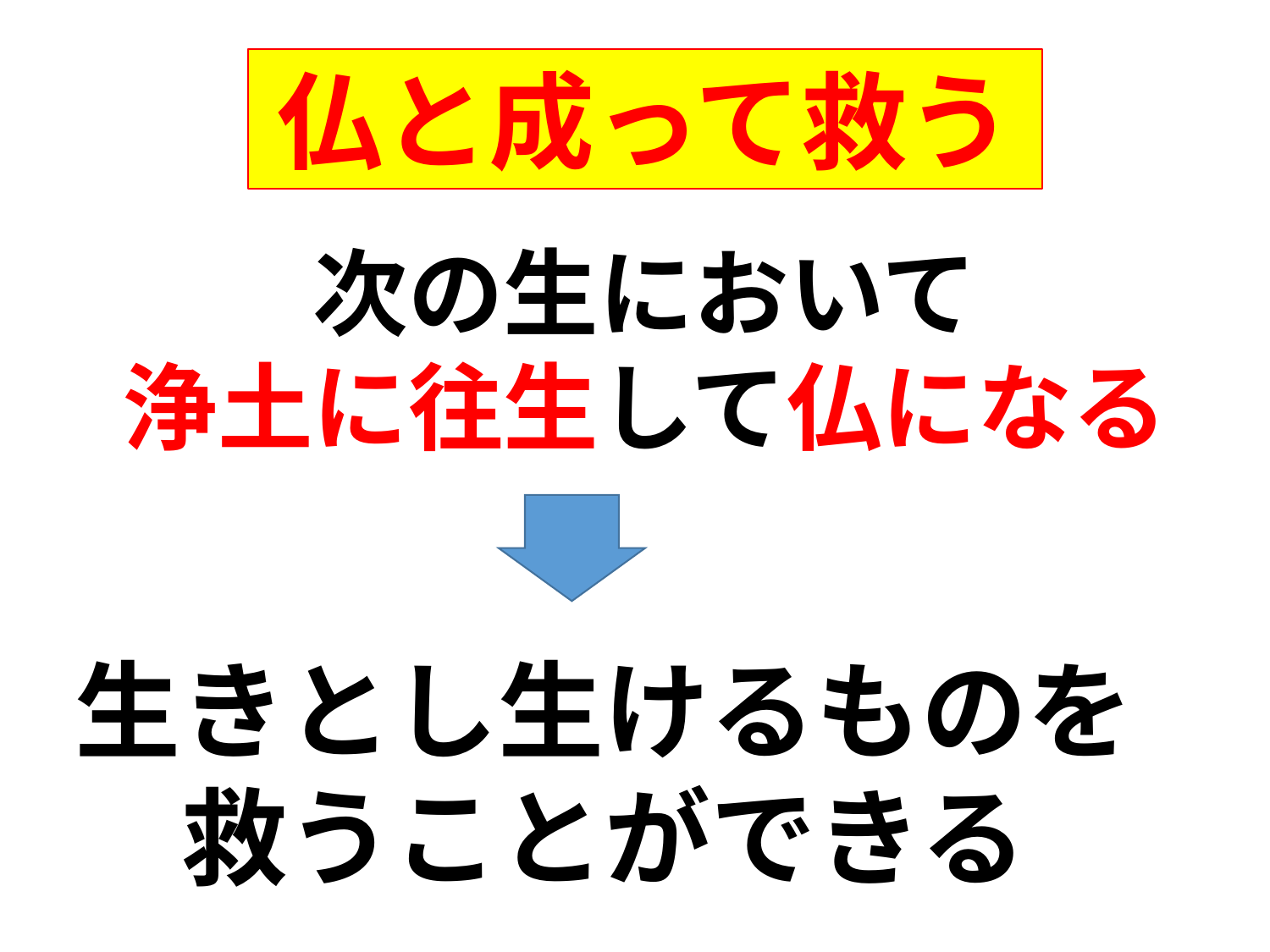

仏と成って救う
次の生において
浄土に往生して仏になる

生きとし生けるものを
救うことができる